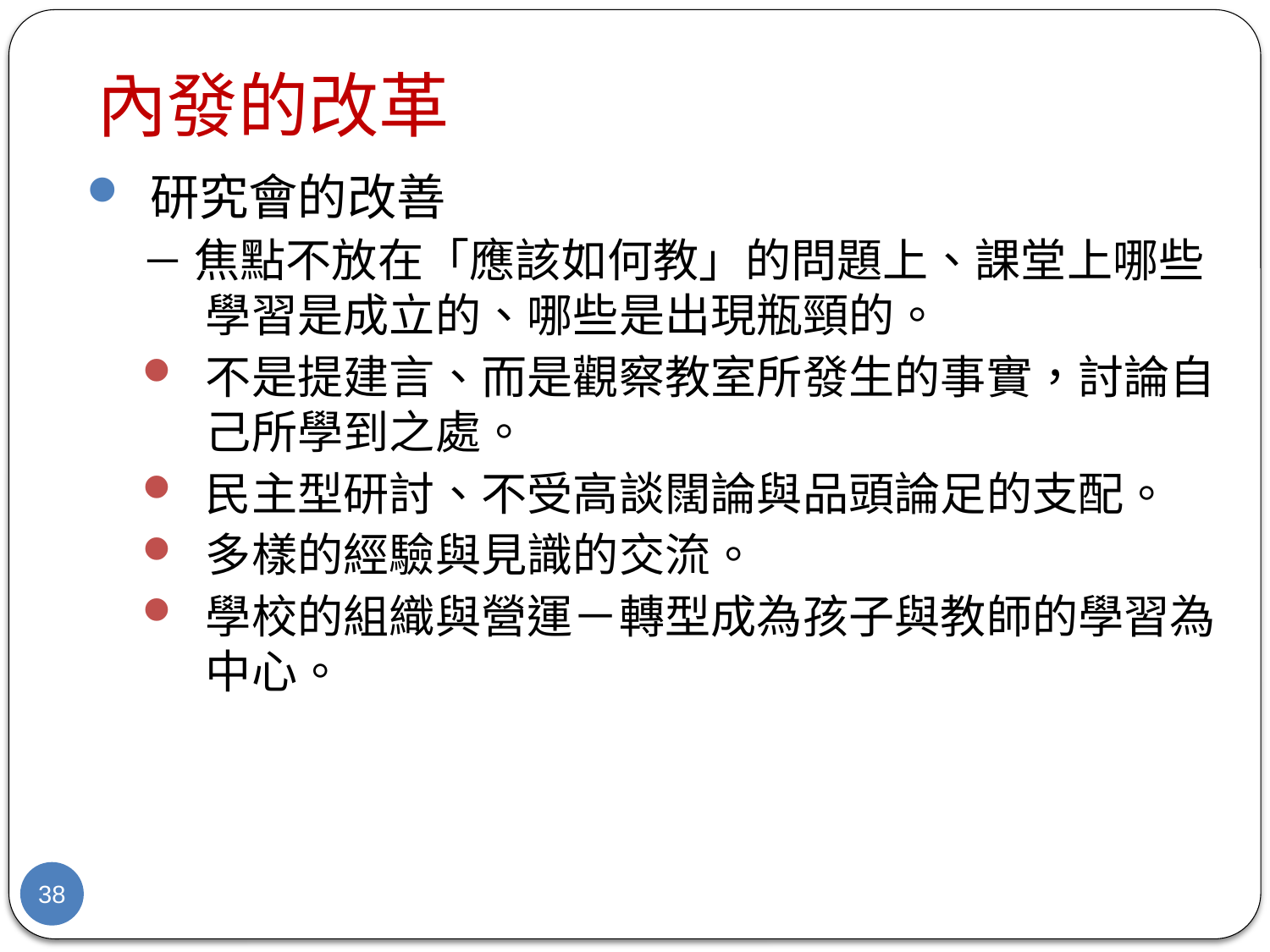

# 內發的改革
研究會的改善
－ 焦點不放在「應該如何教」的問題上、課堂上哪些學習是成立的、哪些是出現瓶頸的。
不是提建言、而是觀察教室所發生的事實，討論自己所學到之處。
民主型研討、不受高談闊論與品頭論足的支配。
多樣的經驗與見識的交流。
學校的組織與營運－轉型成為孩子與教師的學習為中心。
38